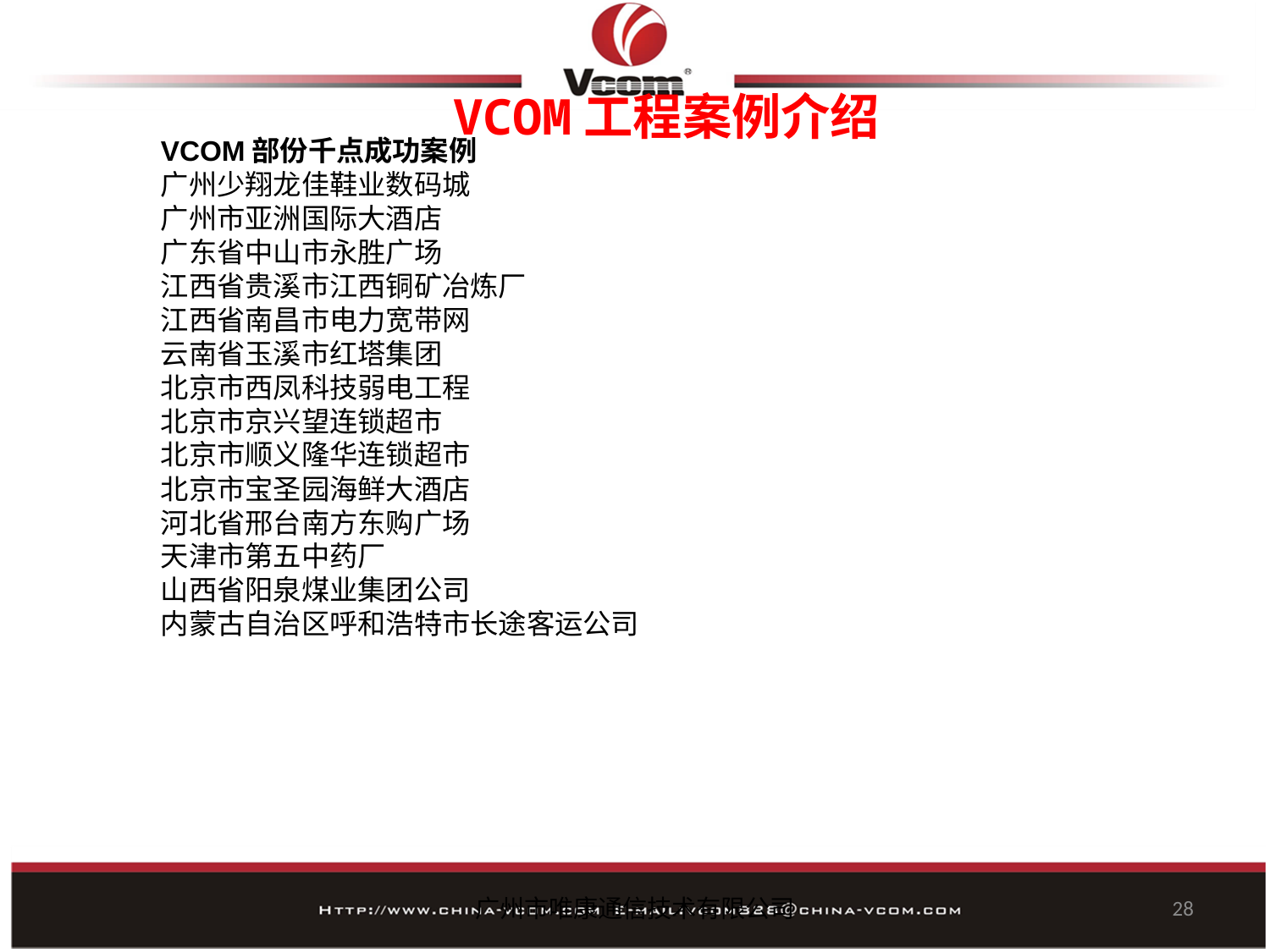

# VCOM工程案例介绍
VCOM部份千点成功案例
广州少翔龙佳鞋业数码城
广州市亚洲国际大酒店
广东省中山市永胜广场
江西省贵溪市江西铜矿冶炼厂
江西省南昌市电力宽带网
云南省玉溪市红塔集团
北京市西凤科技弱电工程
北京市京兴望连锁超市
北京市顺义隆华连锁超市
北京市宝圣园海鲜大酒店
河北省邢台南方东购广场
天津市第五中药厂
山西省阳泉煤业集团公司
内蒙古自治区呼和浩特市长途客运公司
广州市唯康通信技术有限公司
28